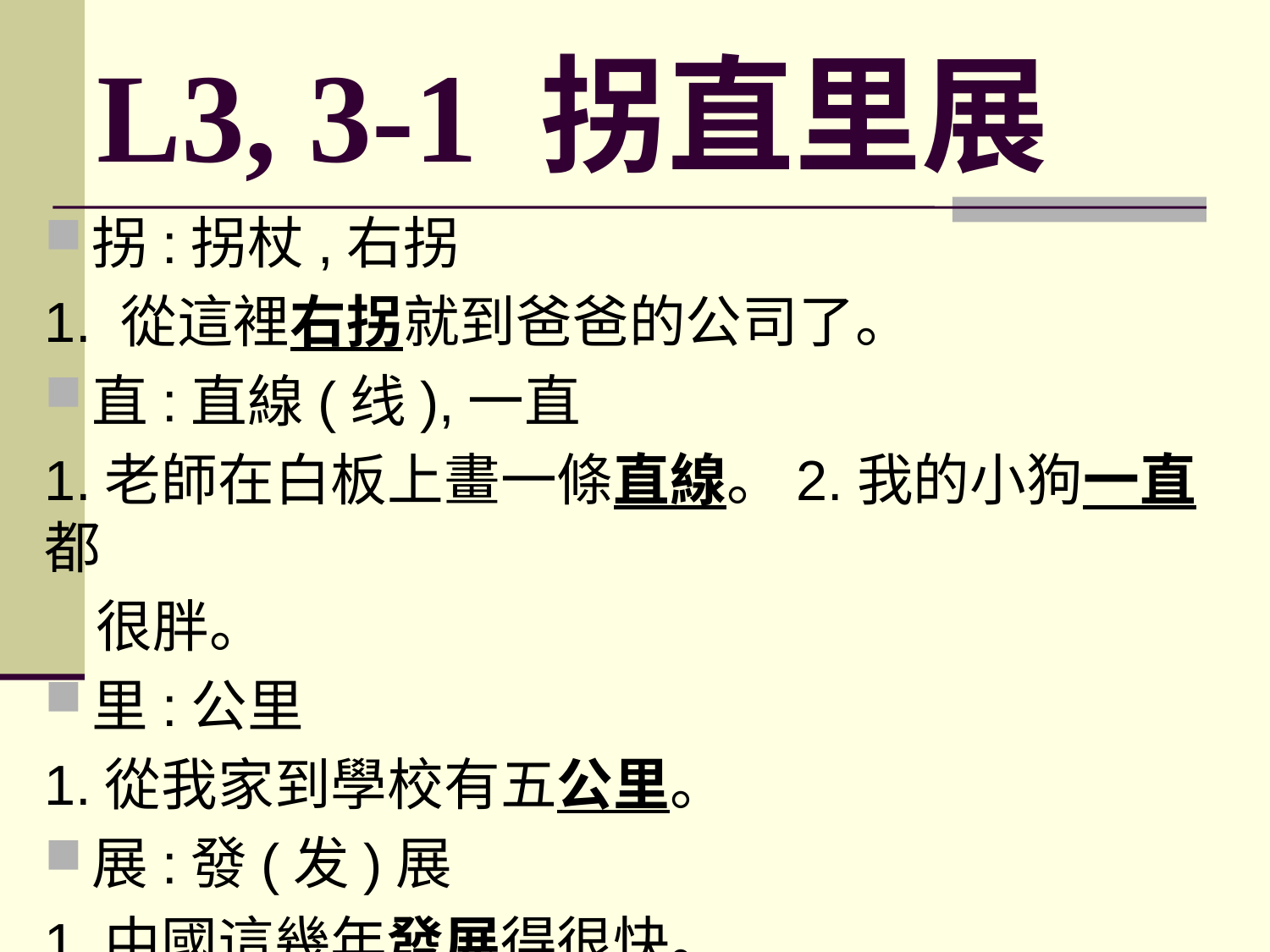

# L3, 3-1 拐直里展
拐:拐杖,右拐
1. 從這裡右拐就到爸爸的公司了。
直:直線(线),一直
1.老師在白板上畫一條直線。2.我的小狗一直都
   很胖。
里:公里
1.從我家到學校有五公里。
展:發(发)展
1.中國這幾年發展得很快。